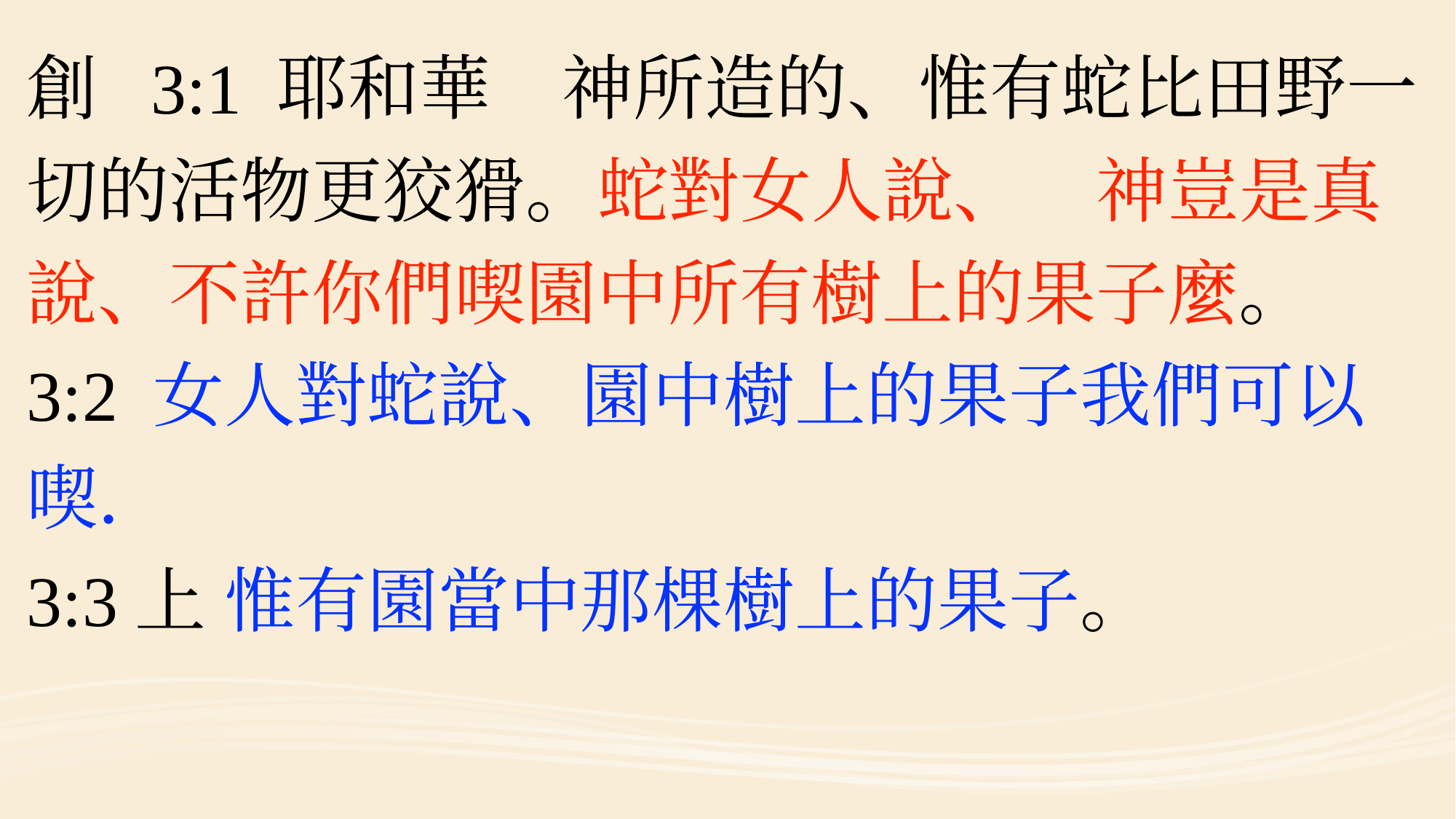

#
創  3:1 耶和華　神所造的、惟有蛇比田野一切的活物更狡猾。蛇對女人說、　神豈是真說、不許你們喫園中所有樹上的果子麼。
3:2 女人對蛇說、園中樹上的果子我們可以喫．
3:3上 惟有園當中那棵樹上的果子。
24